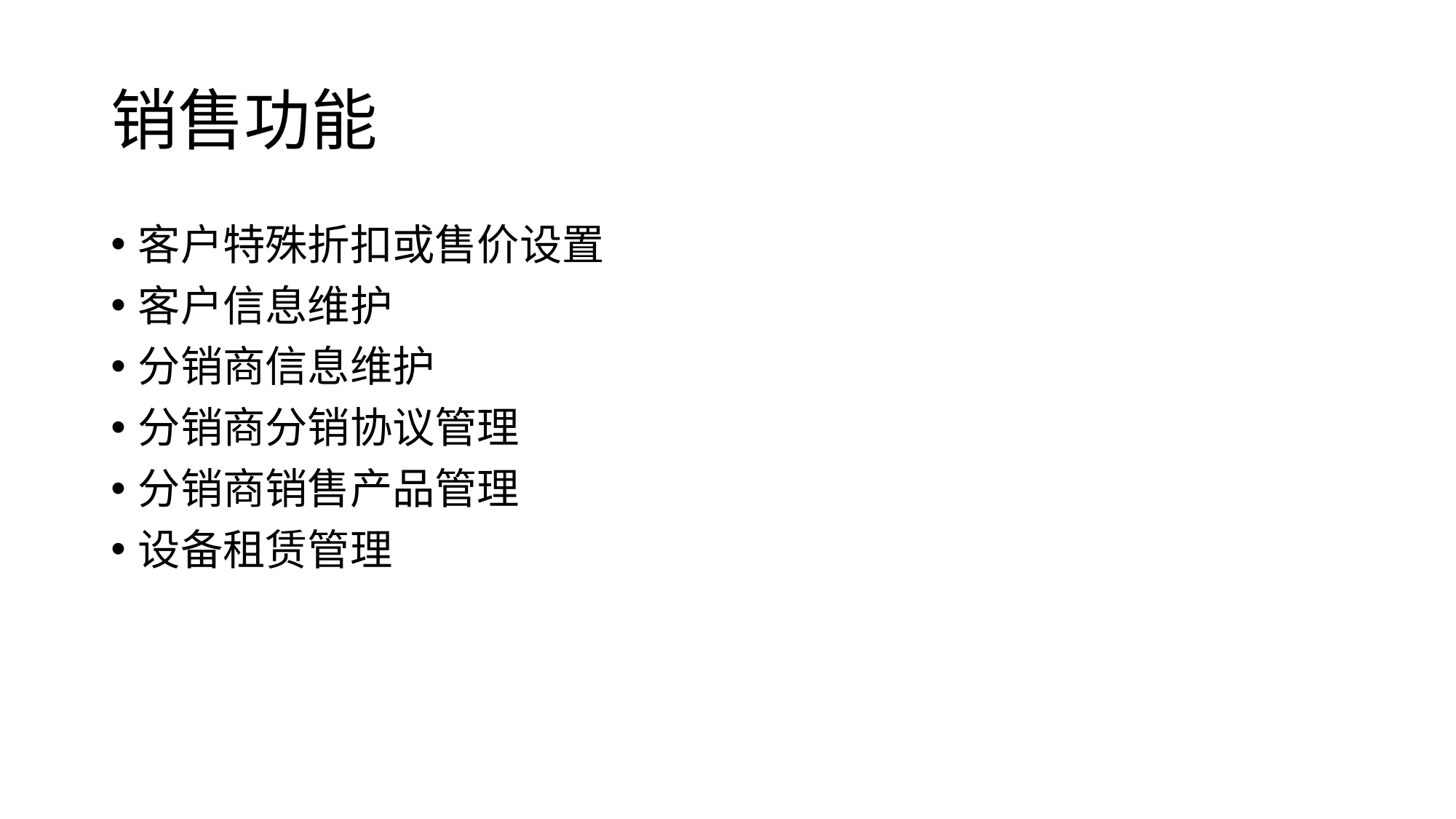

# 销售功能
客户特殊折扣或售价设置
客户信息维护
分销商信息维护
分销商分销协议管理
分销商销售产品管理
设备租赁管理